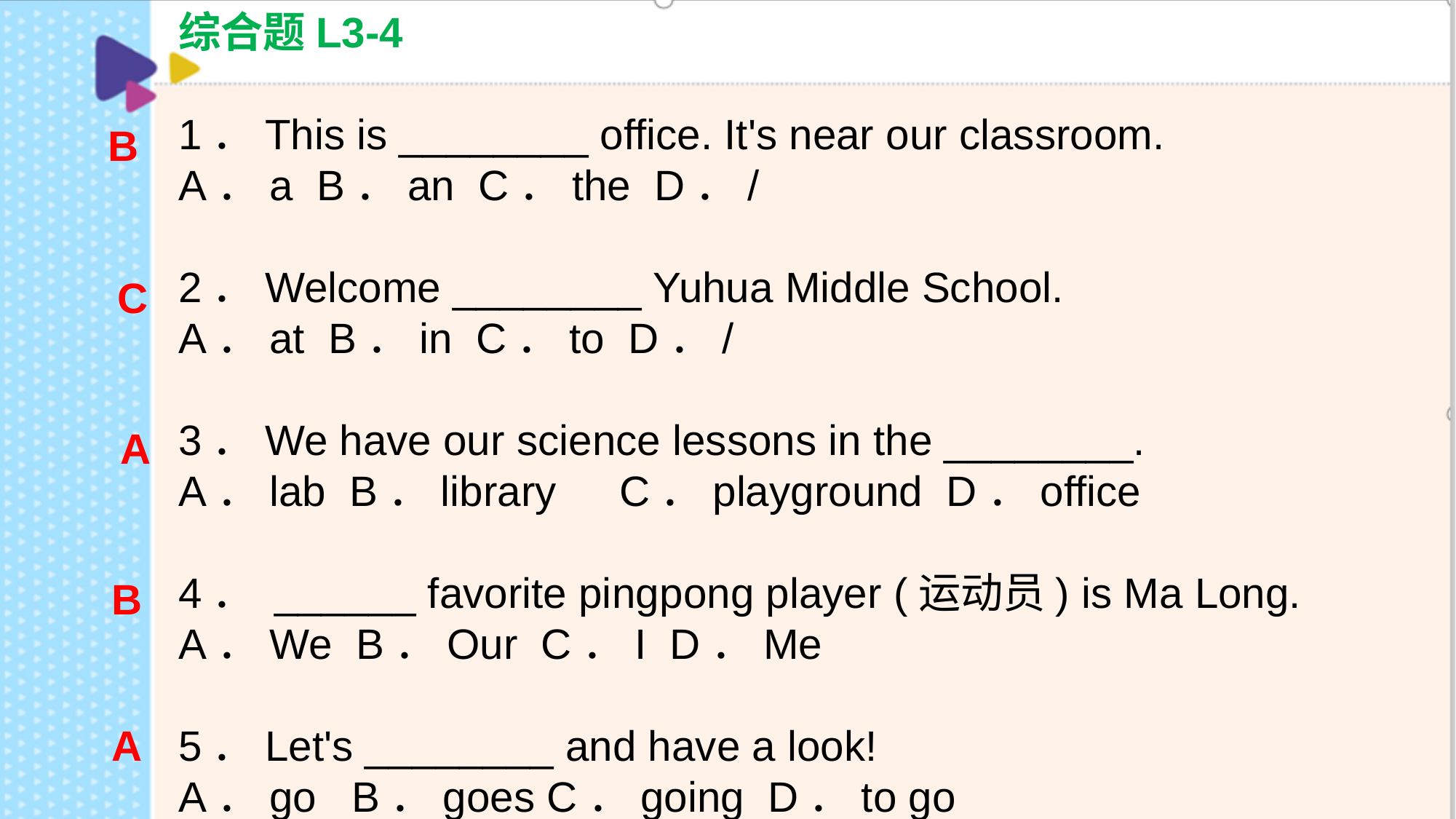

综合题L3-4

1．This is ________ office. It's near our classroom.
A．a  B．an  C．the  D．/

2．Welcome ________ Yuhua Middle School.
A．at  B．in  C．to  D．/

3．We have our science lessons in the ________.
A．lab  B．library　C．playground  D．office

4． ______ favorite ping­pong player (运动员) is Ma Long.
A．We  B．Our  C．I  D．Me

5．Let's ________ and have a look!
A．go   B．goes C．going  D．to go

B
C
A
B
A